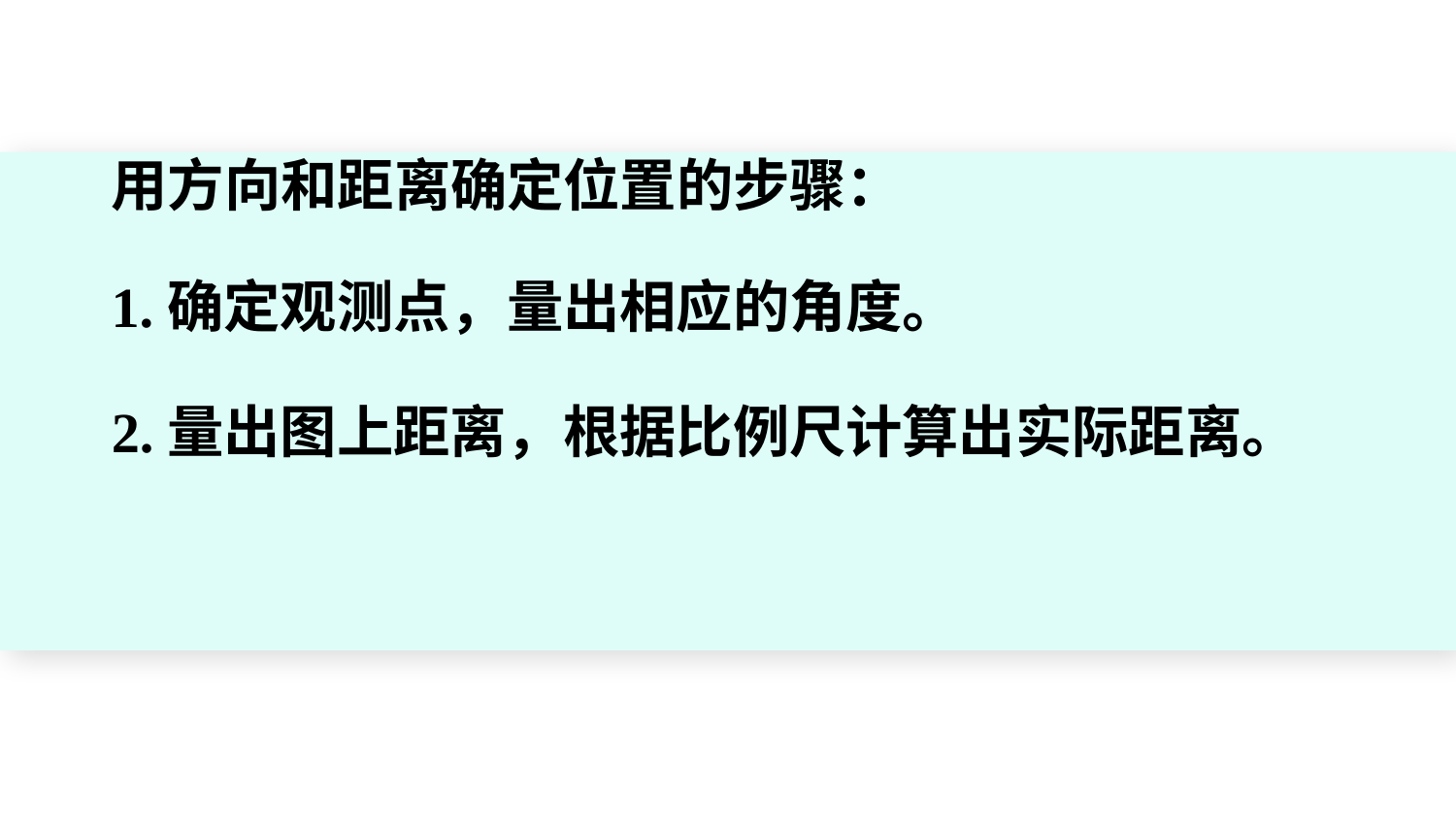

用方向和距离确定位置的步骤：
1.确定观测点，量出相应的角度。
2.量出图上距离，根据比例尺计算出实际距离。